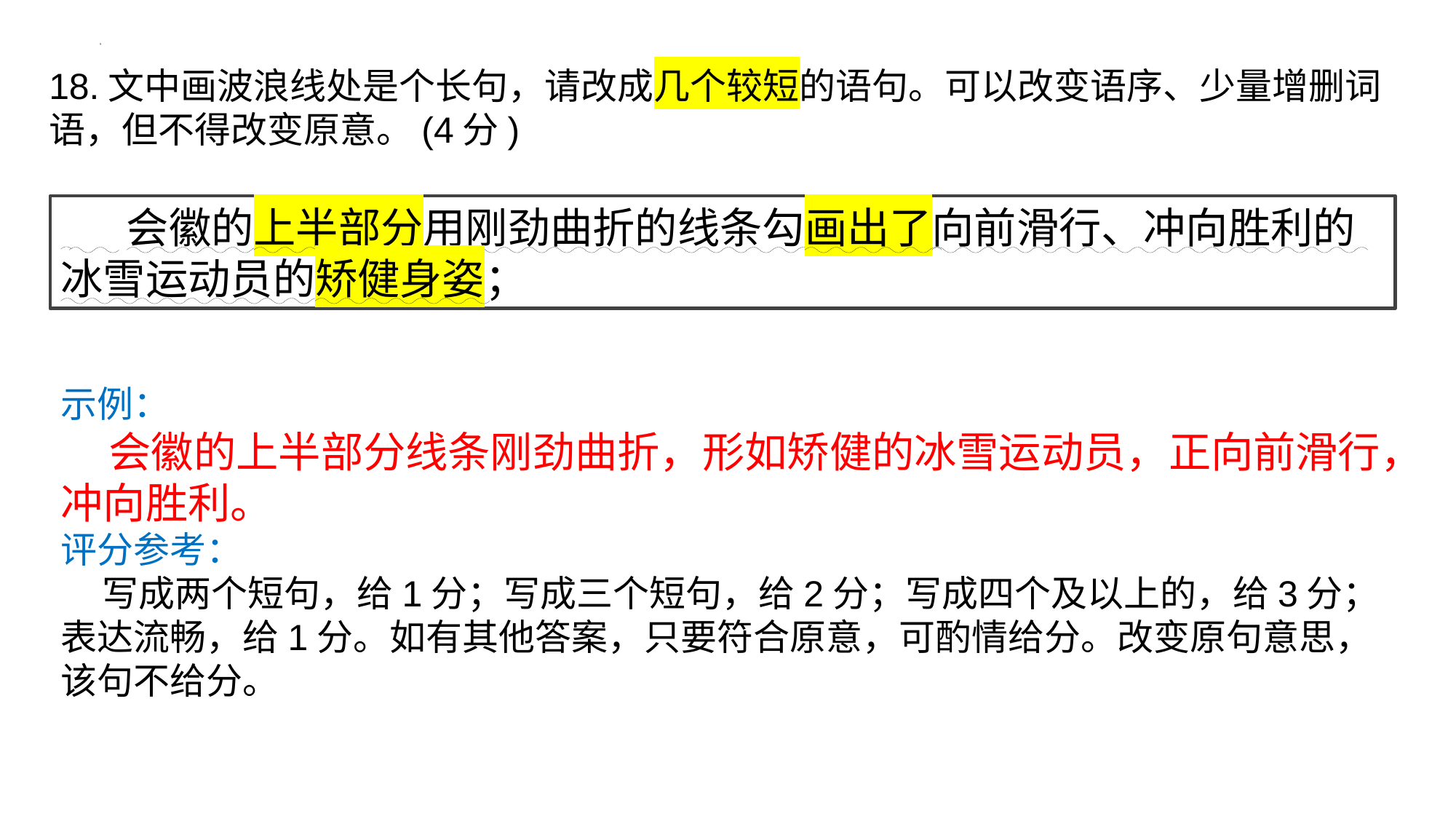

18.文中画波浪线处是个长句，请改成几个较短的语句。可以改变语序、少量增删词语，但不得改变原意。(4分)
      会徽的上半部分用刚劲曲折的线条勾画出了向前滑行、冲向胜利的冰雪运动员的矫健身姿；
示例：
    会徽的上半部分线条刚劲曲折，形如矫健的冰雪运动员，正向前滑行，冲向胜利。
评分参考：
    写成两个短句，给1分；写成三个短句，给2分；写成四个及以上的，给3分；表达流畅，给1分。如有其他答案，只要符合原意，可酌情给分。改变原句意思，该句不给分。